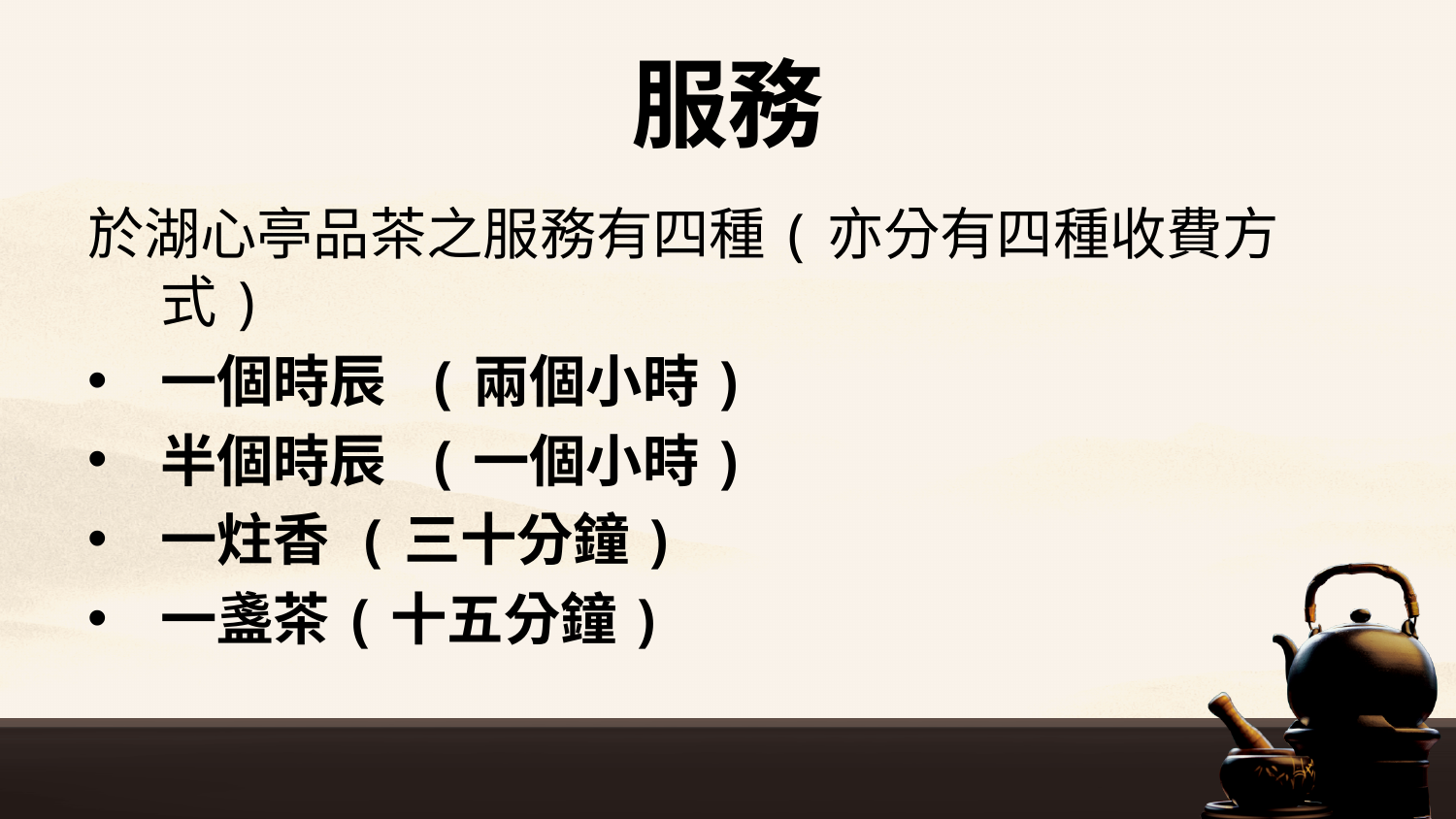

# 服務
於湖心亭品茶之服務有四種(亦分有四種收費方式)
一個時辰  (兩個小時)
半個時辰  (一個小時)
一炷香 (三十分鐘)
一盞茶(十五分鐘)